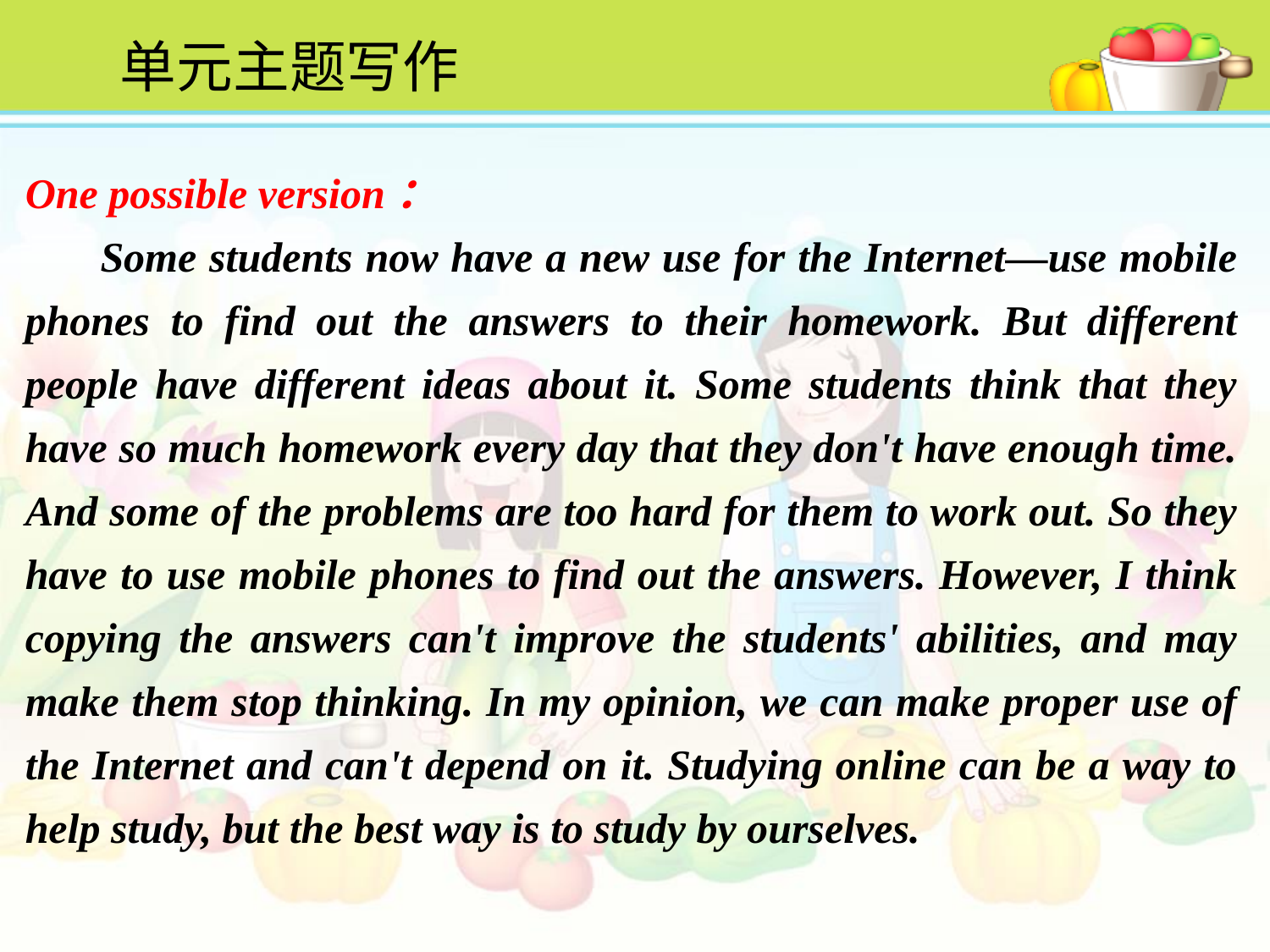

单元主题写作
One possible version：
      Some students now have a new use for the Internet—use mobile phones to find out the answers to their homework. But different people have different ideas about it. Some students think that they have so much homework every day that they don't have enough time. And some of the problems are too hard for them to work out. So they have to use mobile phones to find out the answers. However, I think copying the answers can't improve the students' abilities, and may make them stop thinking. In my opinion, we can make proper use of the Internet and can't depend on it. Studying online can be a way to help study, but the best way is to study by ourselves.